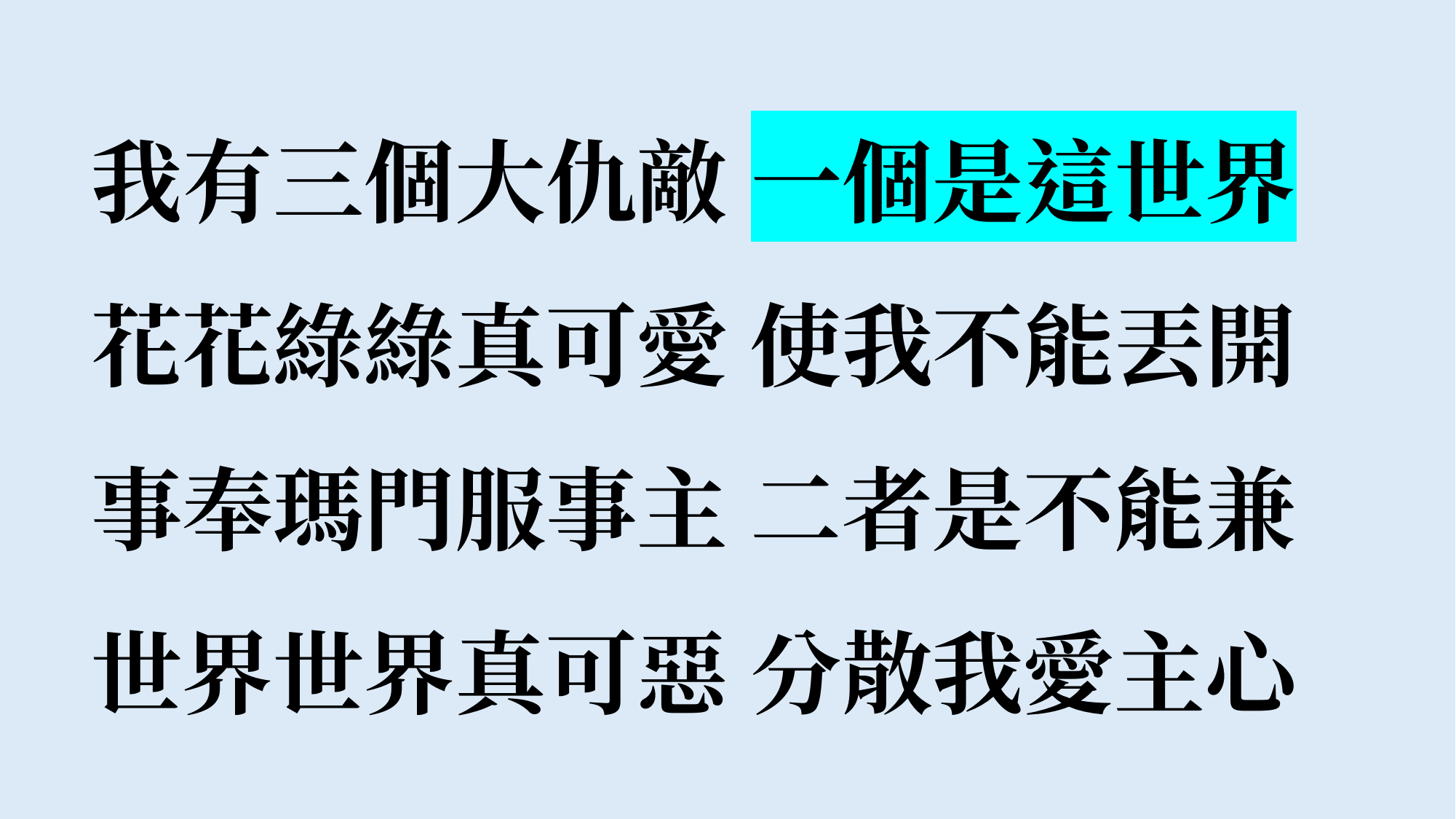

我有三個大仇敵 一個是這世界花花綠綠真可愛 使我不能丟開事奉瑪門服事主 二者是不能兼世界世界真可惡 分散我愛主心